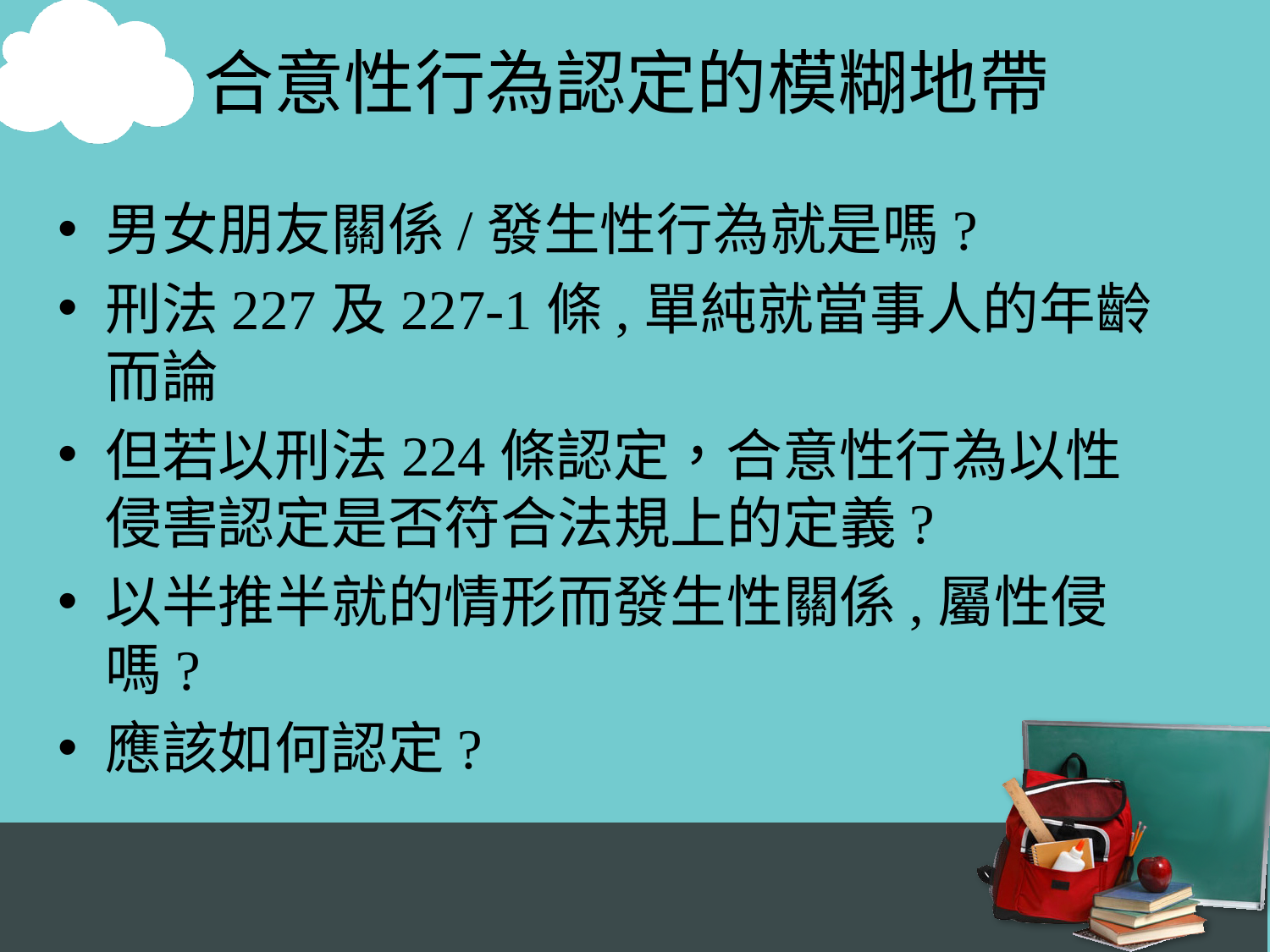

# 合意性行為認定的模糊地帶
男女朋友關係/發生性行為就是嗎?
刑法227及227-1條,單純就當事人的年齡而論
但若以刑法224條認定，合意性行為以性侵害認定是否符合法規上的定義?
以半推半就的情形而發生性關係,屬性侵嗎?
應該如何認定?